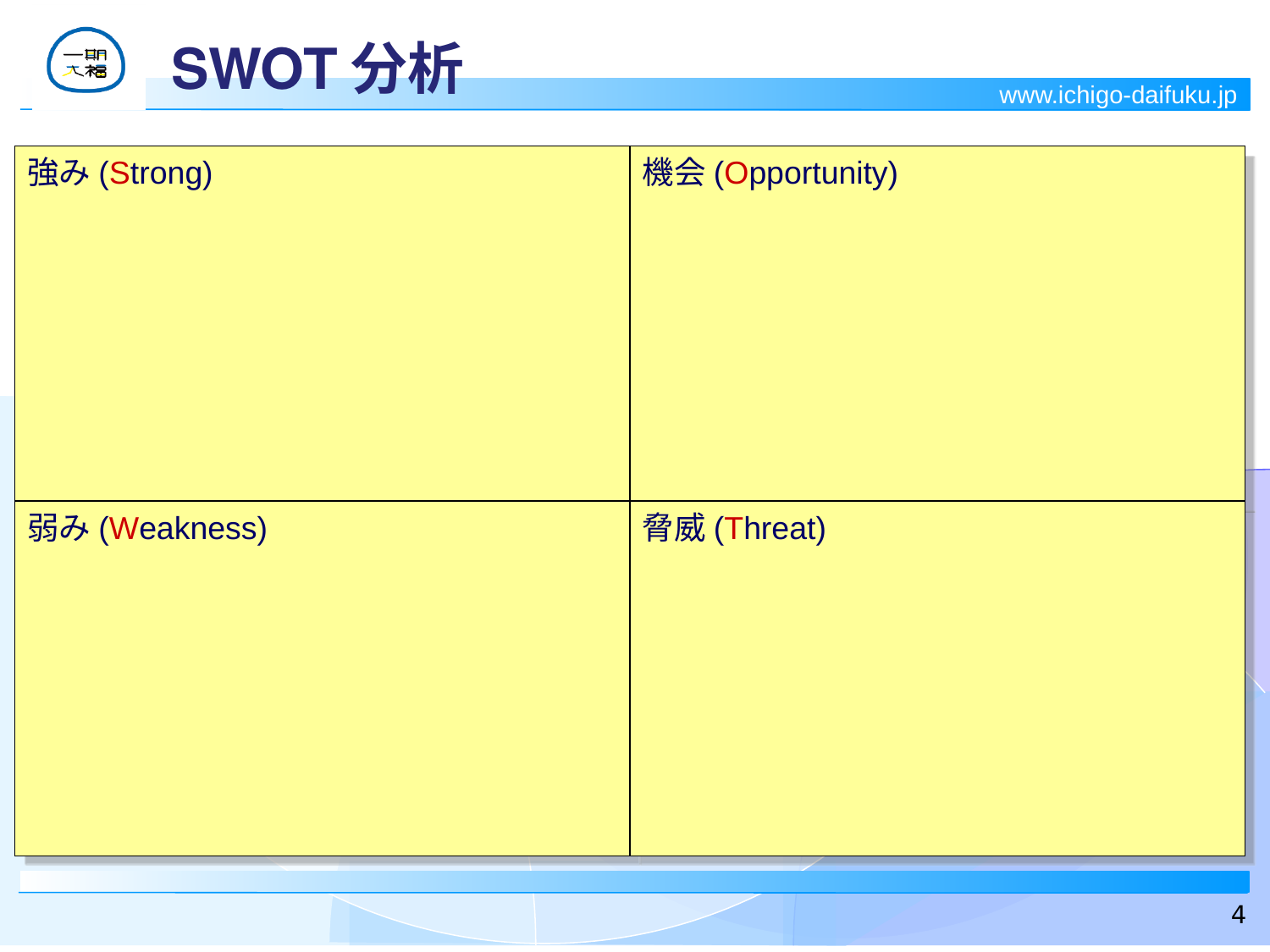

# SWOT分析
強み(Strong)
機会(Opportunity)
弱み(Weakness)
脅威(Threat)
4